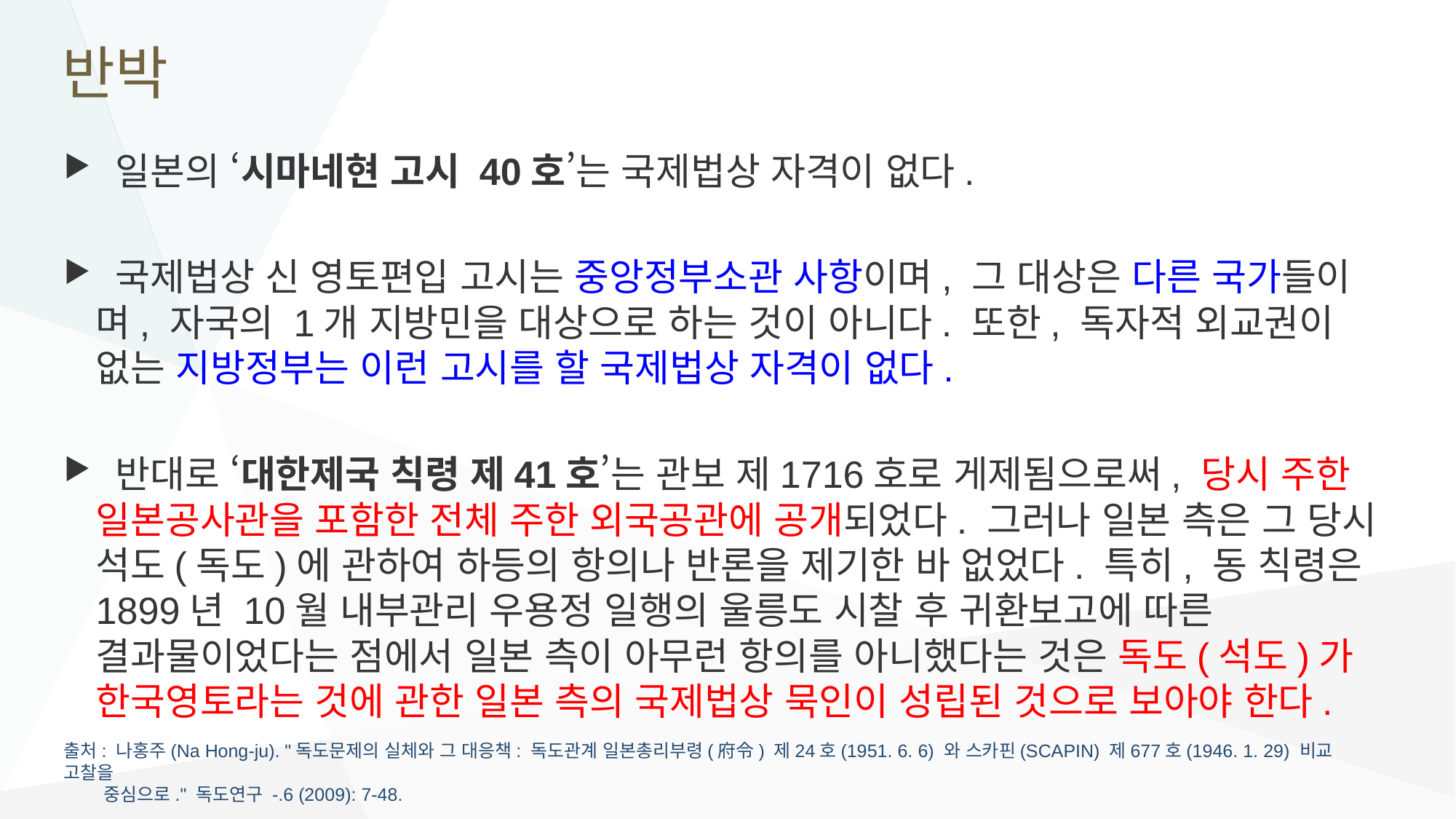

# 반박
 일본의 ‘시마네현 고시 40호’는 국제법상 자격이 없다.

 국제법상 신 영토편입 고시는 중앙정부소관 사항이며, 그 대상은 다른 국가들이며, 자국의 1개 지방민을 대상으로 하는 것이 아니다. 또한, 독자적 외교권이 없는 지방정부는 이런 고시를 할 국제법상 자격이 없다.

 반대로 ‘대한제국 칙령 제41호’는 관보 제1716호로 게제됨으로써, 당시 주한 일본공사관을 포함한 전체 주한 외국공관에 공개되었다. 그러나 일본 측은 그 당시 석도(독도)에 관하여 하등의 항의나 반론을 제기한 바 없었다. 특히, 동 칙령은 1899년 10월 내부관리 우용정 일행의 울릉도 시찰 후 귀환보고에 따른 결과물이었다는 점에서 일본 측이 아무런 항의를 아니했다는 것은 독도(석도)가 한국영토라는 것에 관한 일본 측의 국제법상 묵인이 성립된 것으로 보아야 한다.

출처: 나홍주(Na Hong-ju). "독도문제의 실체와 그 대응책: 독도관계 일본총리부령(府令) 제24호(1951. 6. 6) 와 스카핀(SCAPIN) 제677호(1946. 1. 29) 비교 고찰을
       중심으로." 독도연구 -.6 (2009): 7-48.